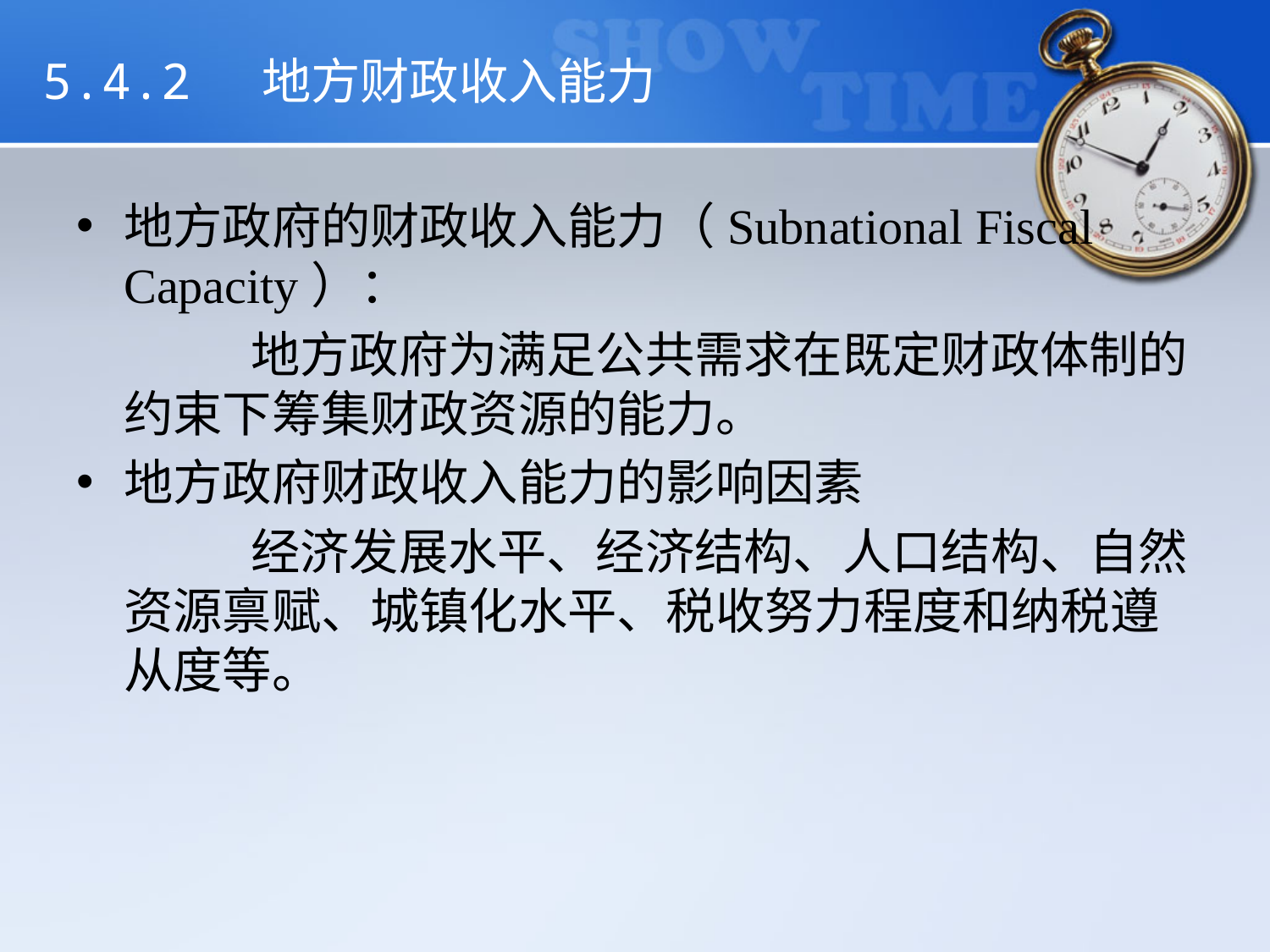

# 5.4.2  地方财政收入能力
地方政府的财政收入能力（Subnational Fiscal Capacity）：
		地方政府为满足公共需求在既定财政体制的约束下筹集财政资源的能力。
地方政府财政收入能力的影响因素
		经济发展水平、经济结构、人口结构、自然资源禀赋、城镇化水平、税收努力程度和纳税遵从度等。